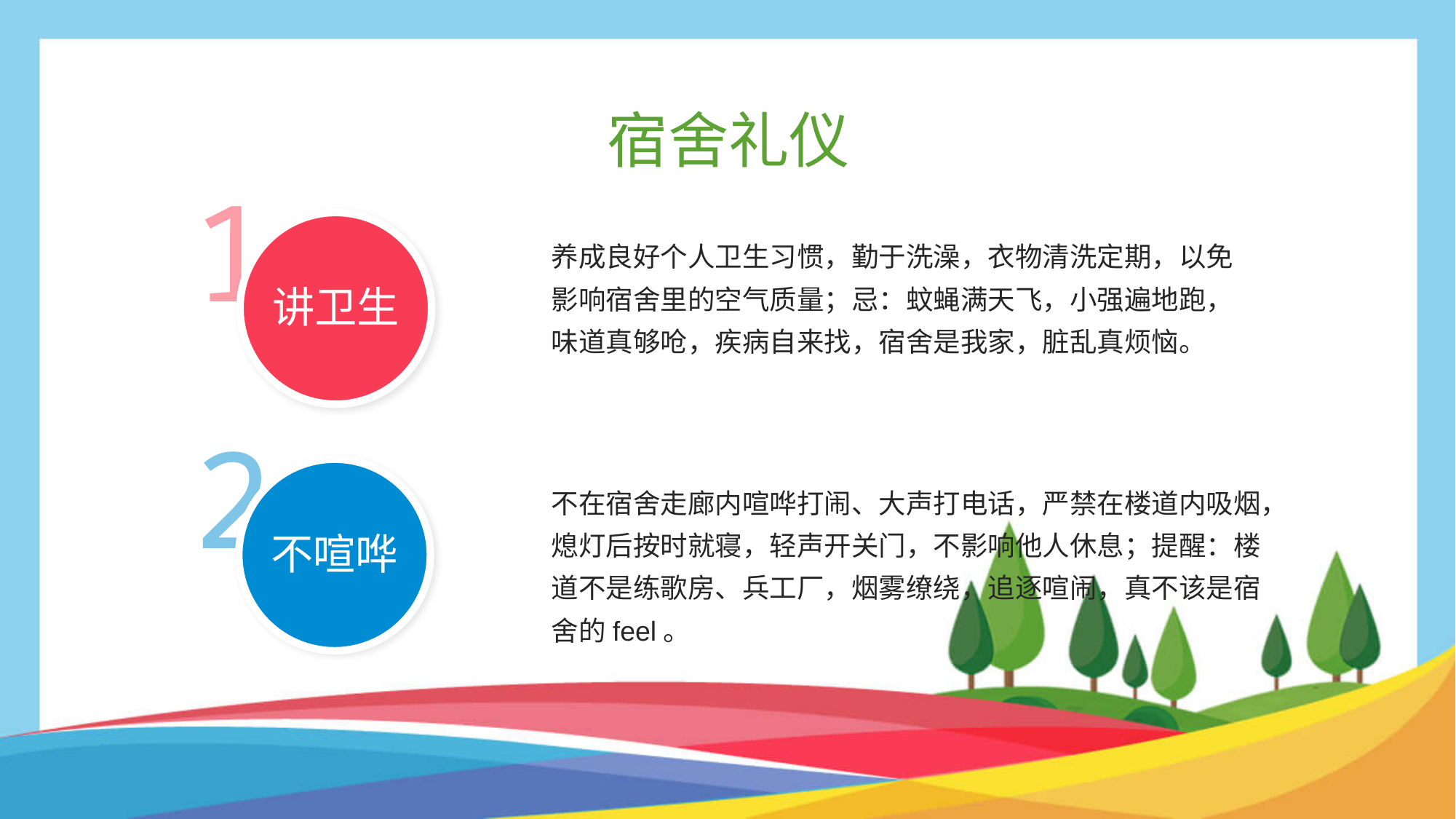

宿舍礼仪
1

讲卫生
养成良好个人卫生习惯，勤于洗澡，衣物清洗定期，以免影响宿舍里的空气质量；忌：蚊蝇满天飞，小强遍地跑，味道真够呛，疾病自来找，宿舍是我家，脏乱真烦恼。
2

不喧哗
不在宿舍走廊内喧哗打闹、大声打电话，严禁在楼道内吸烟，熄灯后按时就寝，轻声开关门，不影响他人休息；提醒：楼道不是练歌房、兵工厂，烟雾缭绕，追逐喧闹，真不该是宿舍的feel。